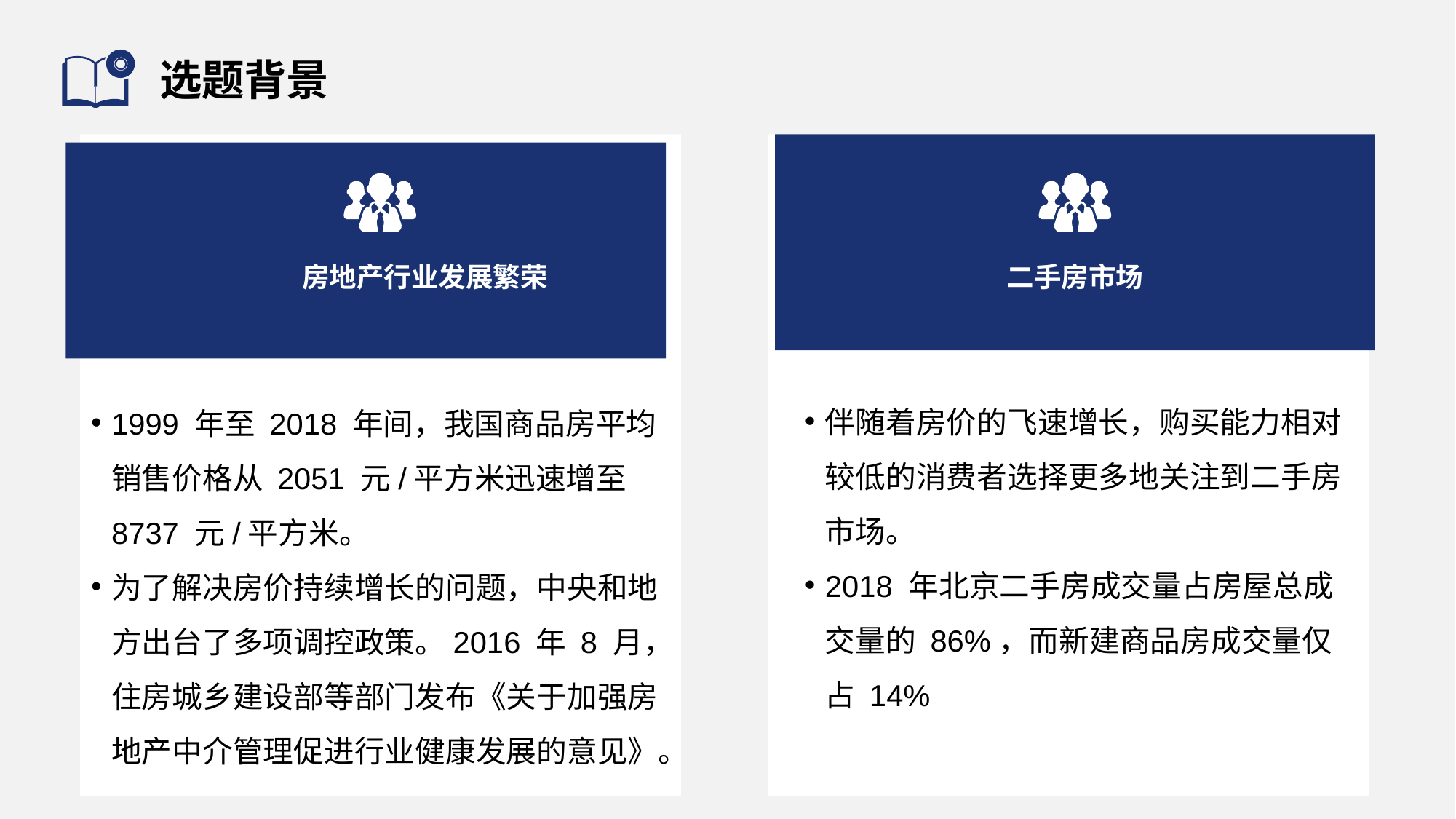

# 选题背景

房地产行业发展繁荣
二手房市场
伴随着房价的飞速增长，购买能力相对较低的消费者选择更多地关注到二手房市场。
2018 年北京二手房成交量占房屋总成交量的 86%，而新建商品房成交量仅占 14%
1999 年至 2018 年间，我国商品房平均销售价格从 2051 元/平方米迅速增至 8737 元/平方米。
为了解决房价持续增长的问题，中央和地方出台了多项调控政策。2016 年 8 月，住房城乡建设部等部门发布《关于加强房地产中介管理促进行业健康发展的意见》。